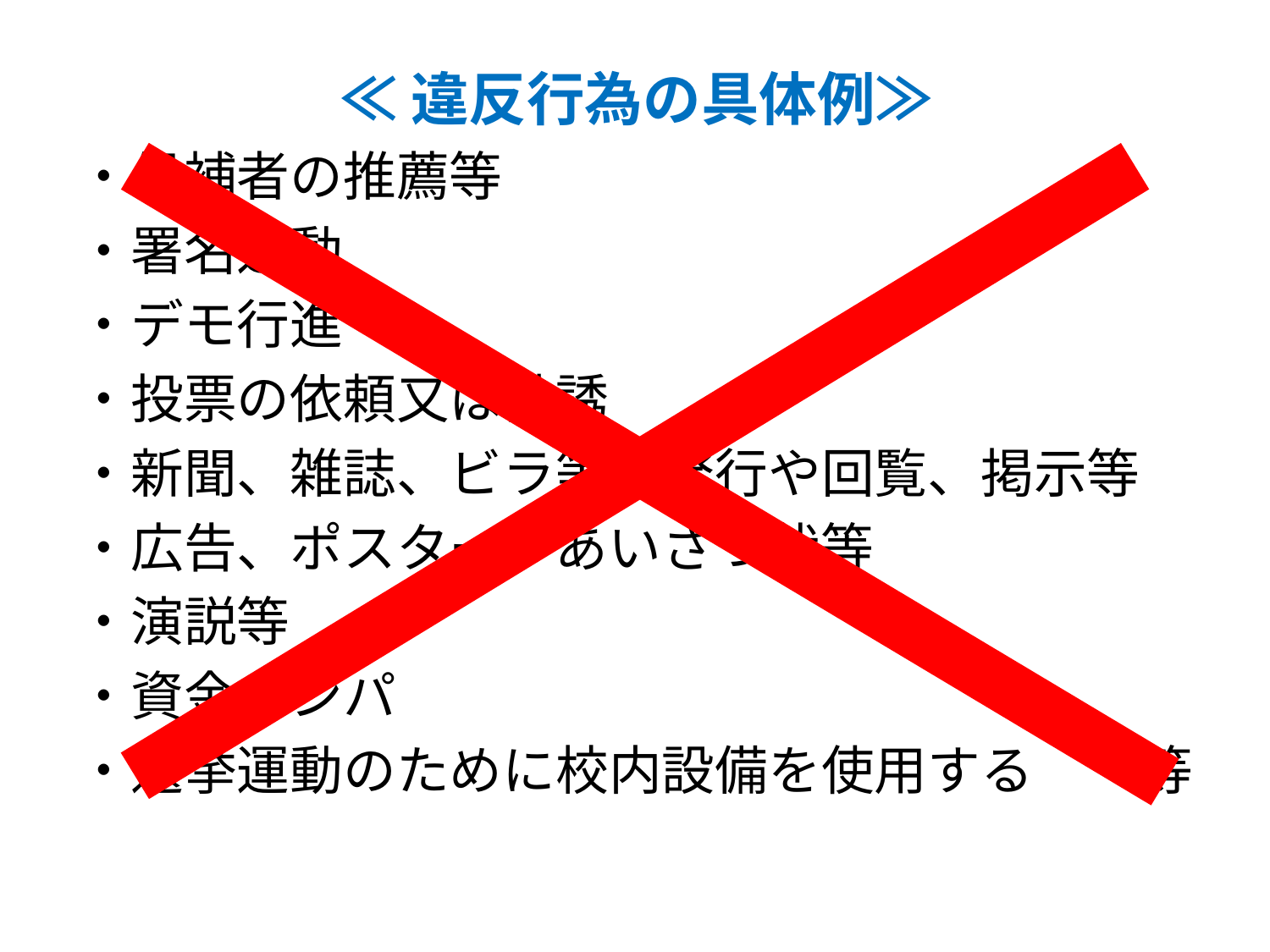

≪違反行為の具体例≫
・候補者の推薦等
・署名運動
・デモ行進
・投票の依頼又は勧誘
・新聞、雑誌、ビラ等の発行や回覧、掲示等
・広告、ポスター、あいさつ状等
・演説等
・資金カンパ
・選挙運動のために校内設備を使用する　　等